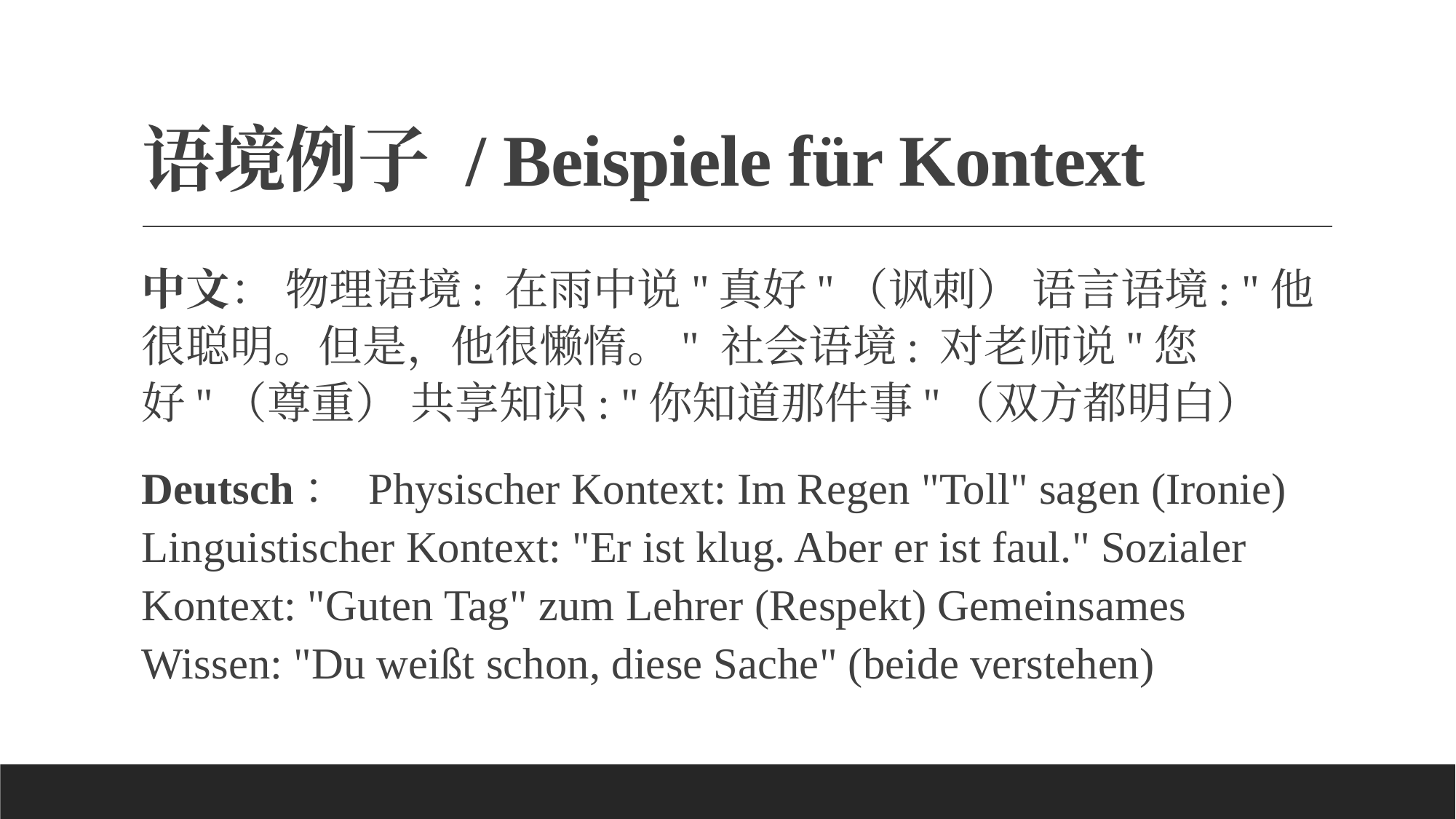

# 语境例子 / Beispiele für Kontext
中文： 物理语境: 在雨中说"真好"（讽刺） 语言语境: "他很聪明。但是，他很懒惰。" 社会语境: 对老师说"您好"（尊重） 共享知识: "你知道那件事"（双方都明白）
Deutsch： Physischer Kontext: Im Regen "Toll" sagen (Ironie) Linguistischer Kontext: "Er ist klug. Aber er ist faul." Sozialer Kontext: "Guten Tag" zum Lehrer (Respekt) Gemeinsames Wissen: "Du weißt schon, diese Sache" (beide verstehen)